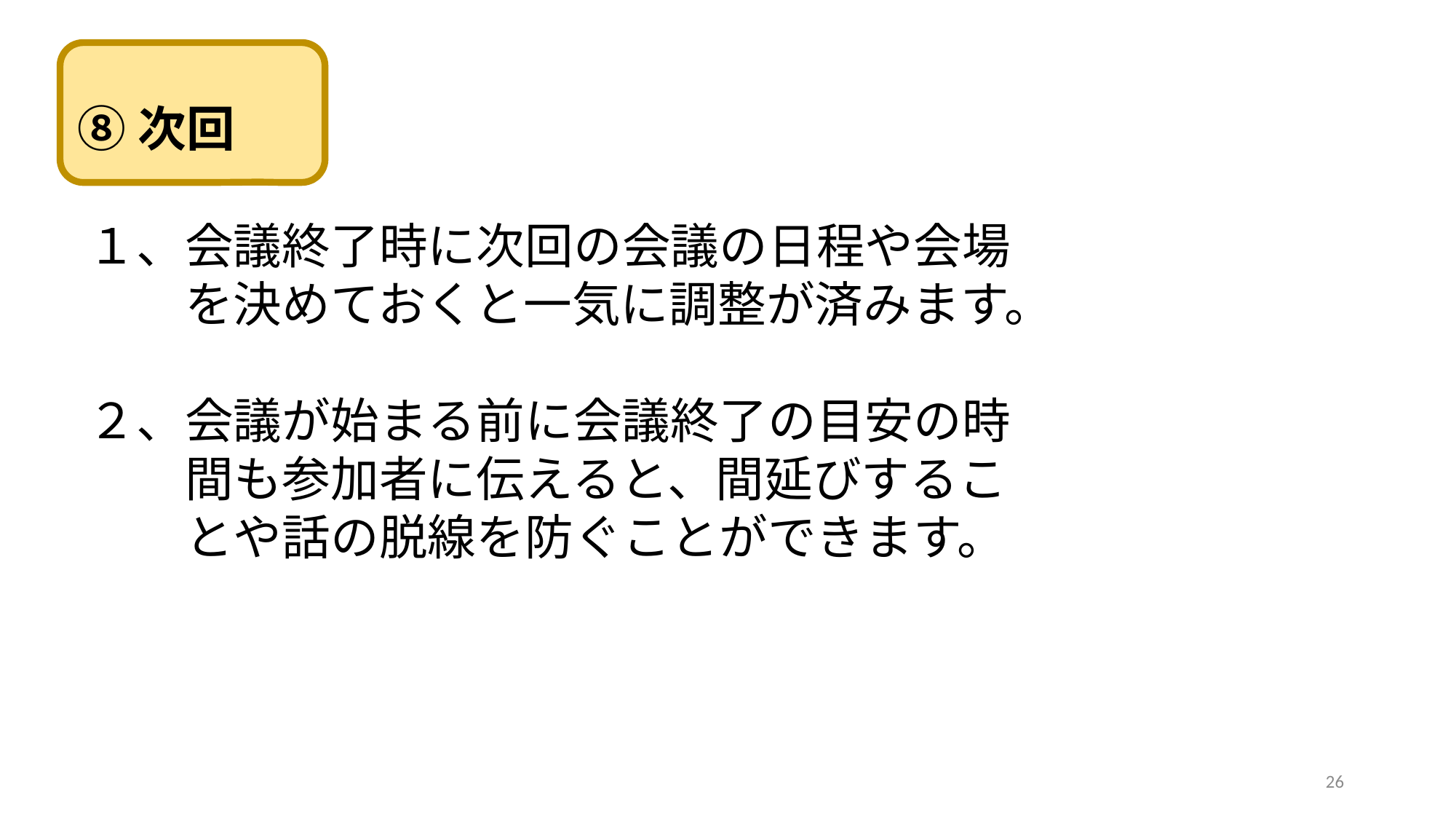

⑧次回
１、会議終了時に次回の会議の日程や会場
　　を決めておくと一気に調整が済みます。

２、会議が始まる前に会議終了の目安の時
　　間も参加者に伝えると、間延びするこ
　　とや話の脱線を防ぐことができます。

26